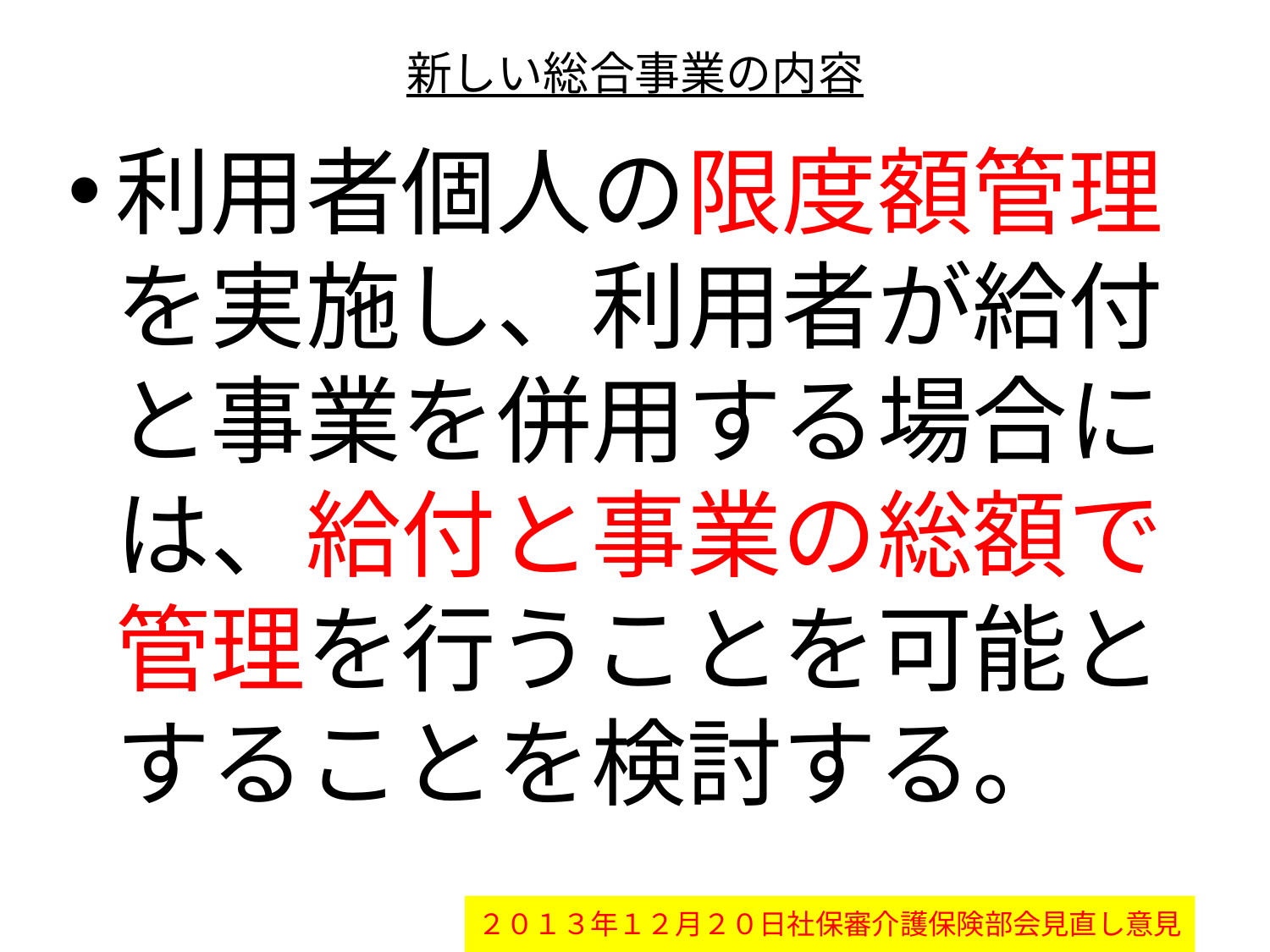

# 新しい総合事業の内容
利用者個人の限度額管理を実施し、利用者が給付と事業を併用する場合には、給付と事業の総額で管理を行うことを可能とすることを検討する。
２０１３年１２月２０日社保審介護保険部会見直し意見